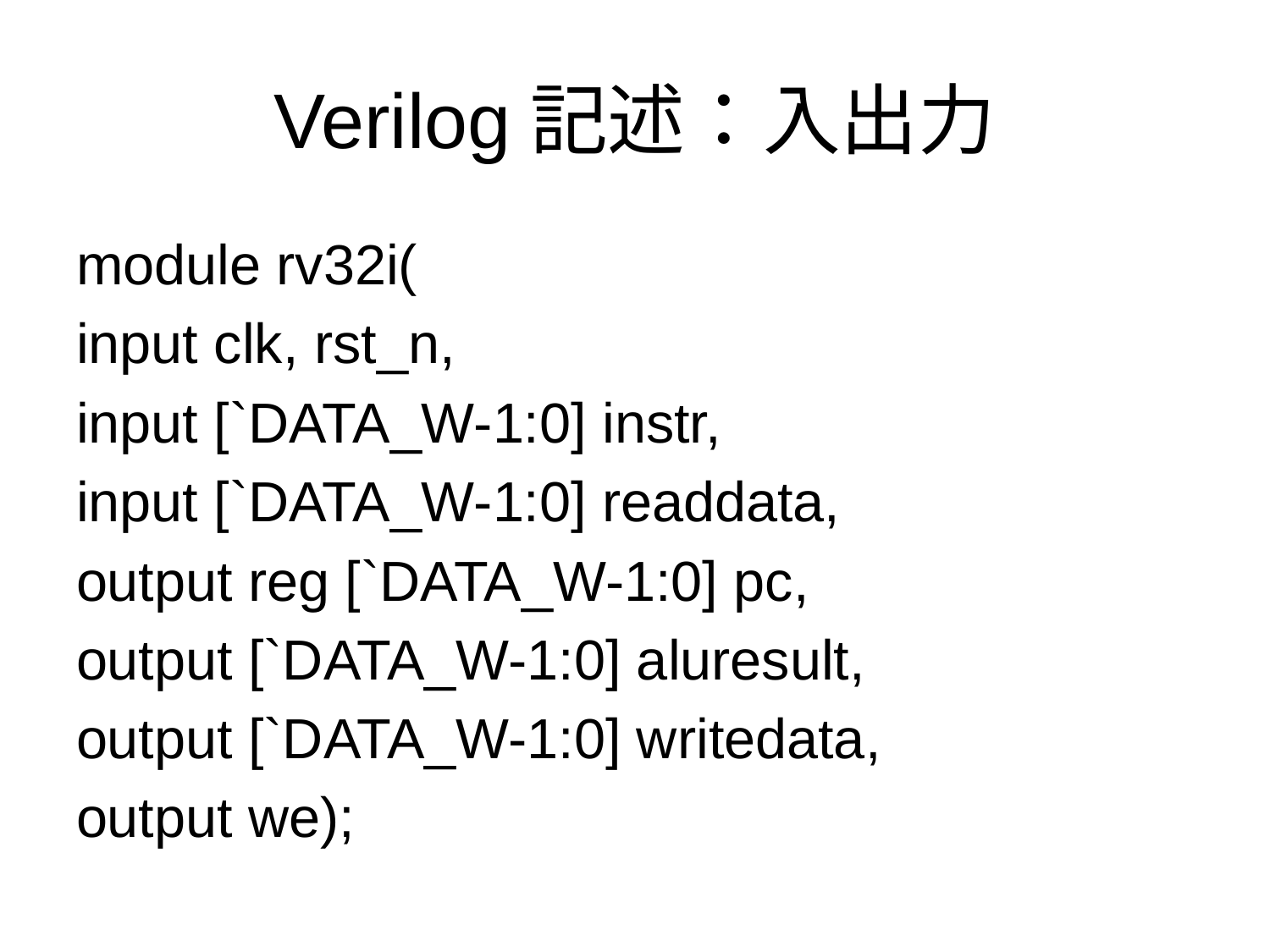

# Verilog記述：入出力
module rv32i(
input clk, rst_n,
input [`DATA_W-1:0] instr,
input [`DATA_W-1:0] readdata,
output reg [`DATA_W-1:0] pc,
output [`DATA_W-1:0] aluresult,
output [`DATA_W-1:0] writedata,
output we);